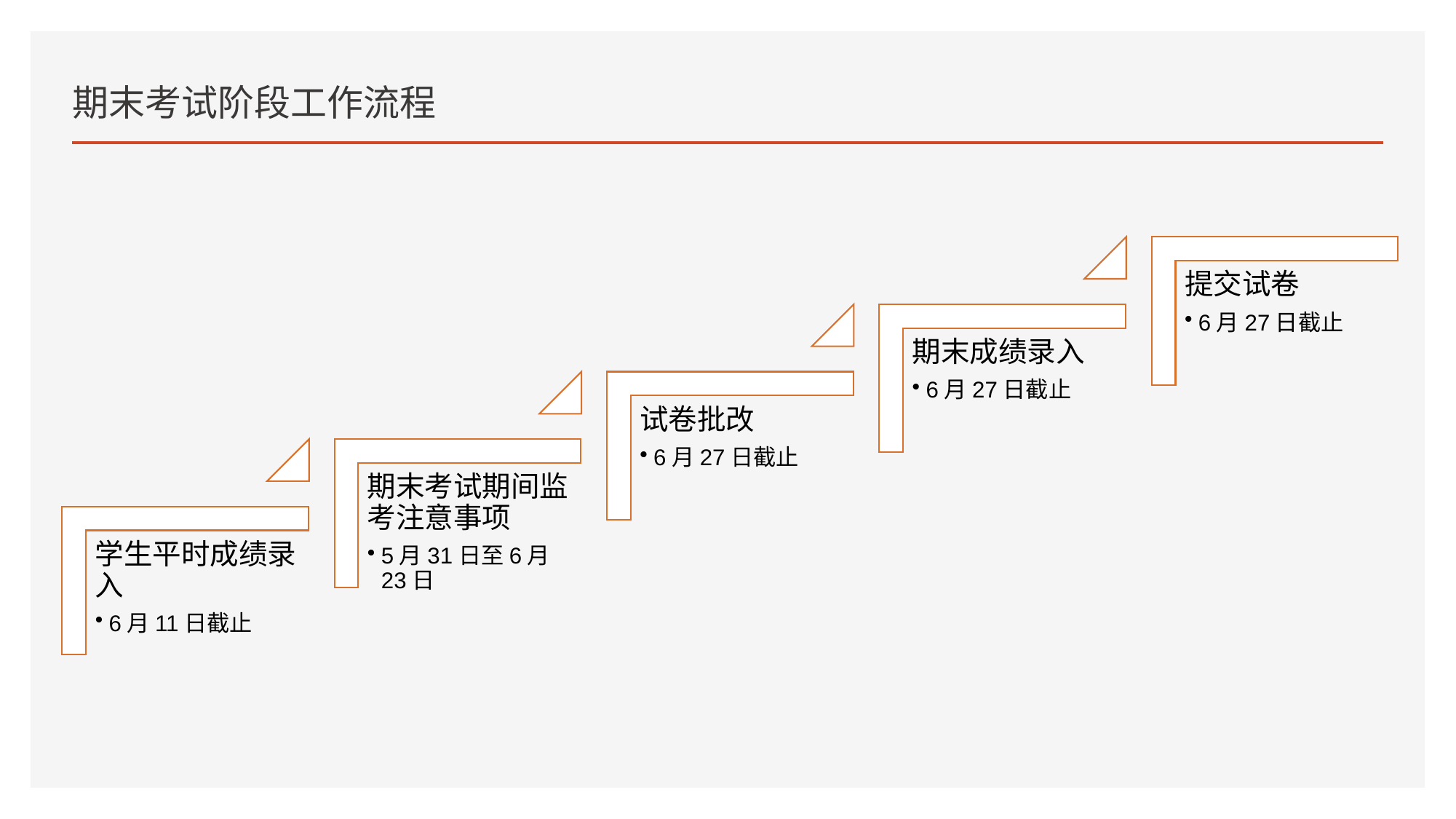

期末考试阶段工作流程
学生平时成绩录入
6月11日截止
期末考试期间监考注意事项
5月31日至6月23日
试卷批改
6月27日截止
期末成绩录入
6月27日截止
提交试卷
6月27日截止